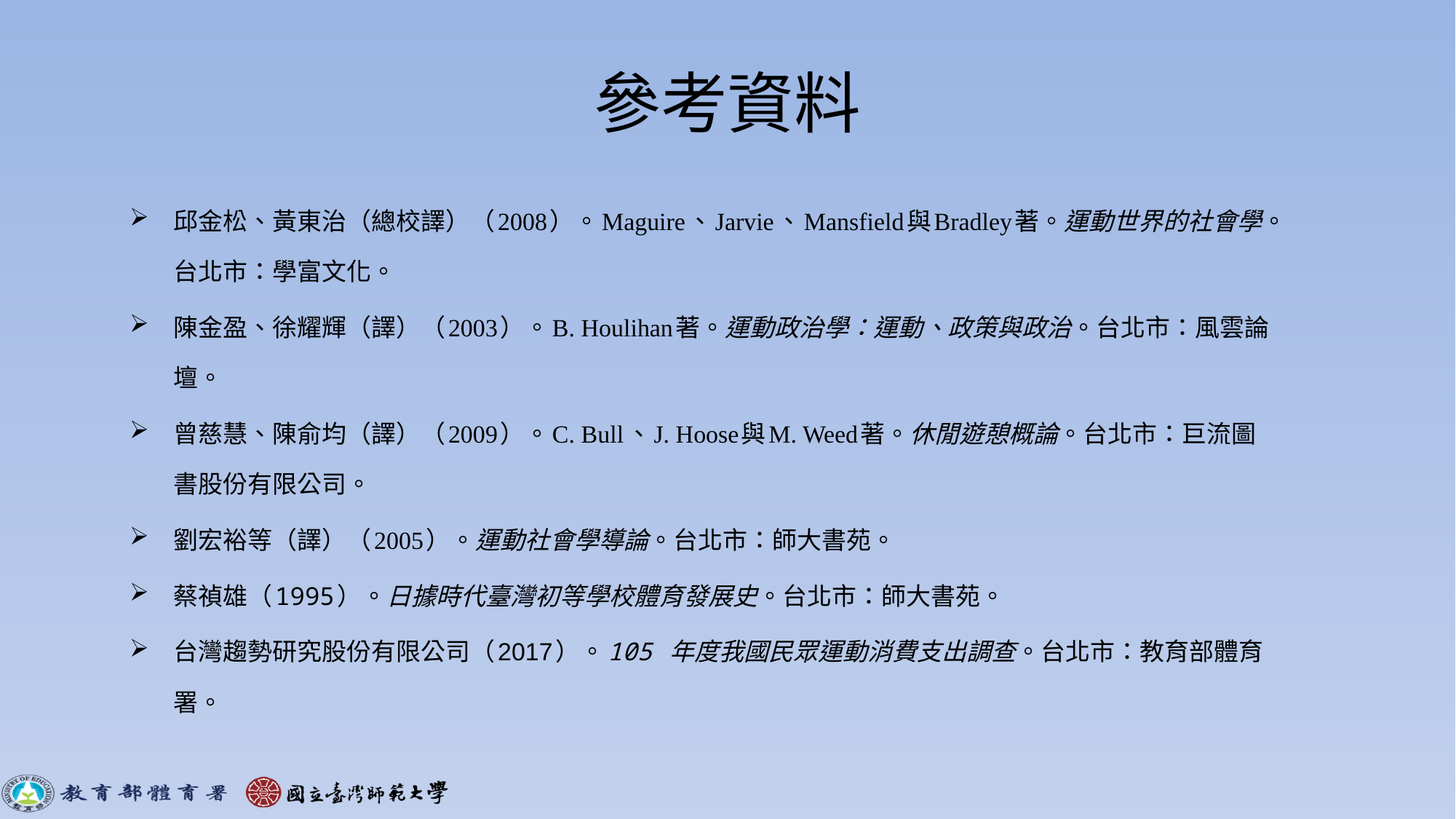

# 參考資料
邱金松、黃東治（總校譯）（2008）。Maguire、Jarvie、Mansfield與Bradley著。運動世界的社會學。台北市：學富文化。
陳金盈、徐耀輝（譯）（2003）。B. Houlihan著。運動政治學：運動、政策與政治。台北市：風雲論壇。
曾慈慧、陳俞均（譯）（2009）。C. Bull、J. Hoose與M. Weed著。休閒遊憩概論。台北市：巨流圖書股份有限公司。
劉宏裕等（譯）（2005）。運動社會學導論。台北市：師大書苑。
蔡禎雄（1995）。日據時代臺灣初等學校體育發展史。台北市：師大書苑。
台灣趨勢研究股份有限公司（2017）。105 年度我國民眾運動消費支出調查。台北市：教育部體育署。